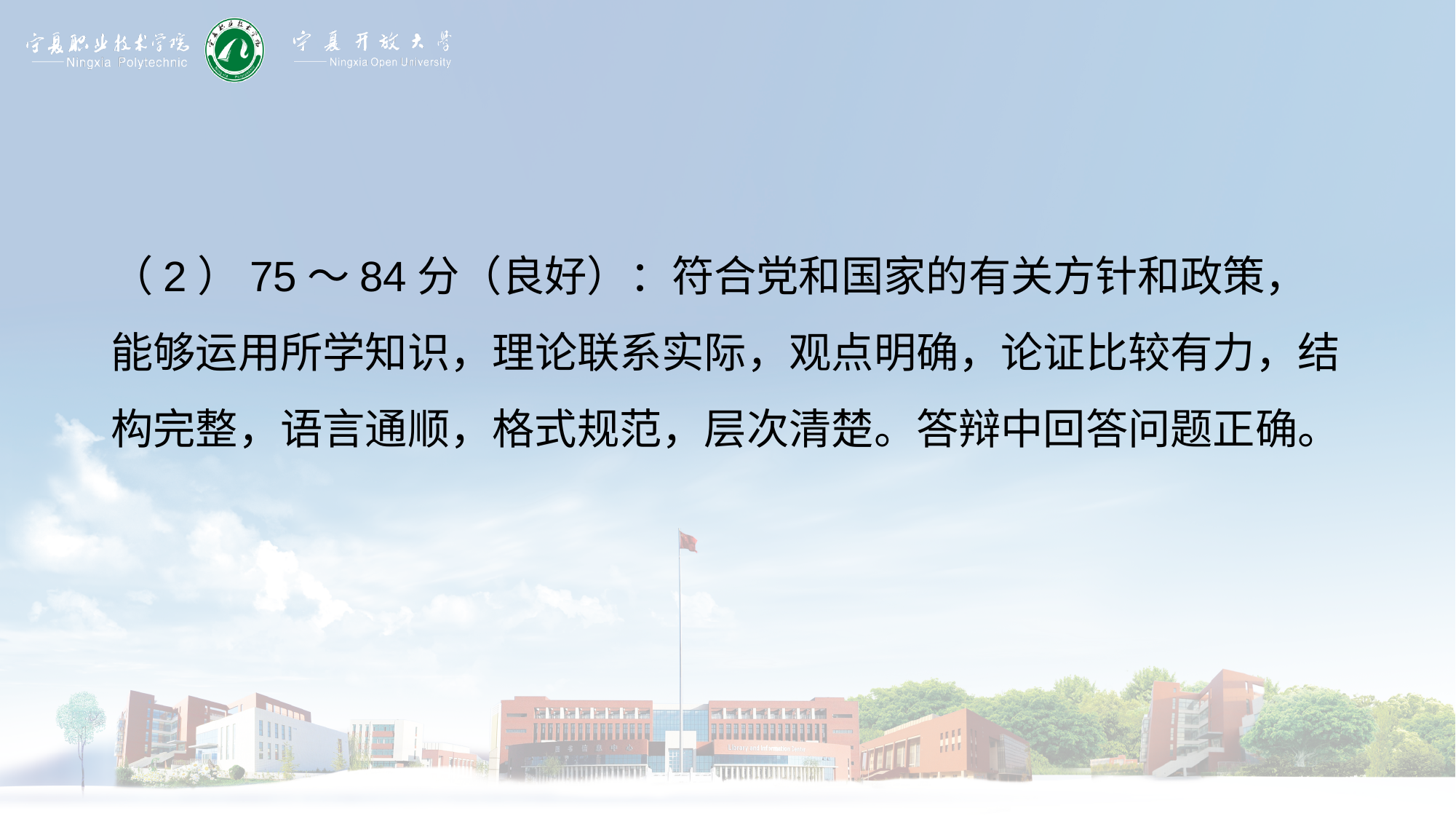

（2）75～84分（良好）：符合党和国家的有关方针和政策，能够运用所学知识，理论联系实际，观点明确，论证比较有力，结构完整，语言通顺，格式规范，层次清楚。答辩中回答问题正确。